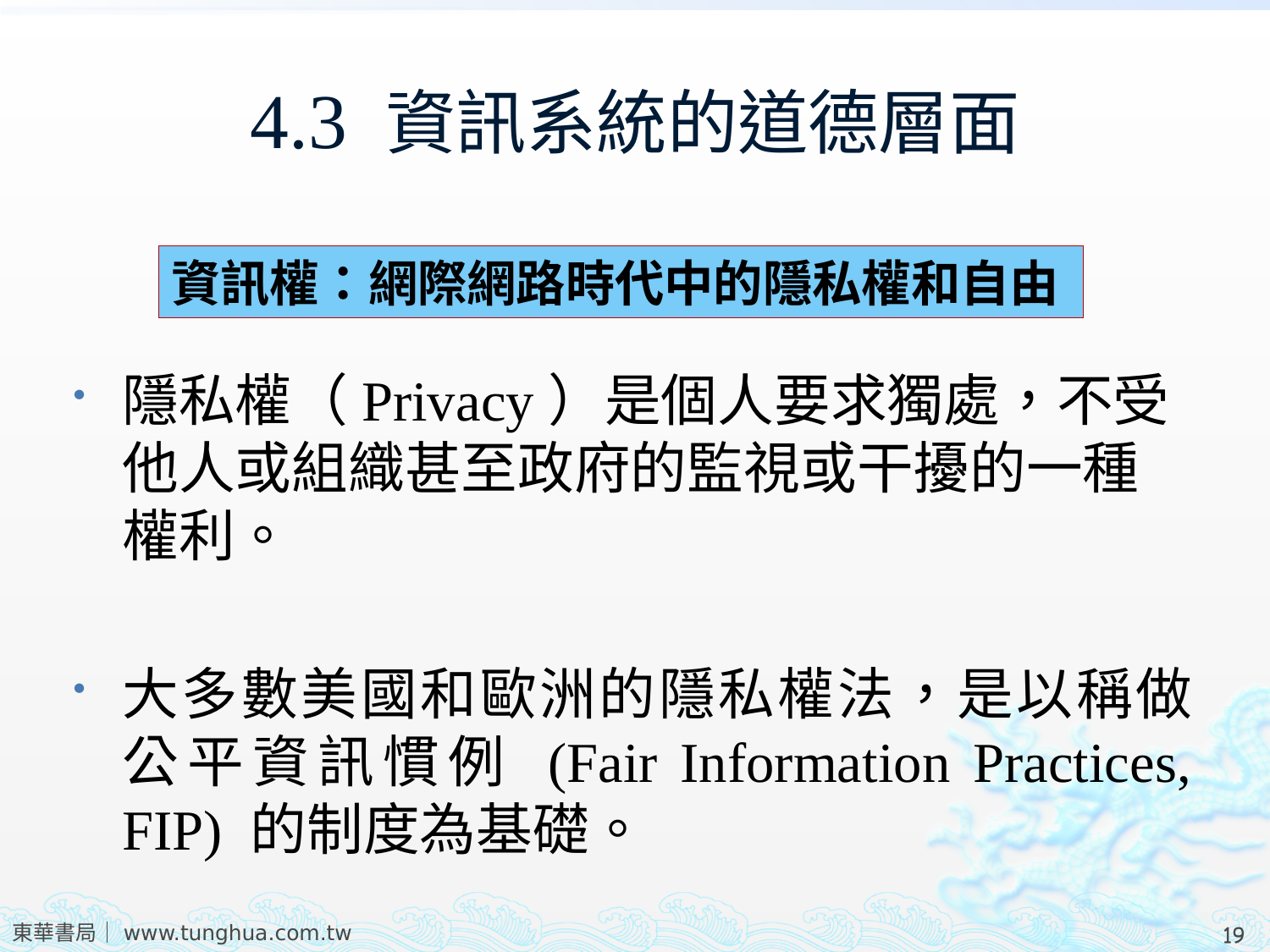

# 4.3 資訊系統的道德層面
資訊權：網際網路時代中的隱私權和自由
隱私權（Privacy）是個人要求獨處，不受他人或組織甚至政府的監視或干擾的一種權利。

大多數美國和歐洲的隱私權法，是以稱做公平資訊慣例 (Fair Information Practices, FIP) 的制度為基礎。